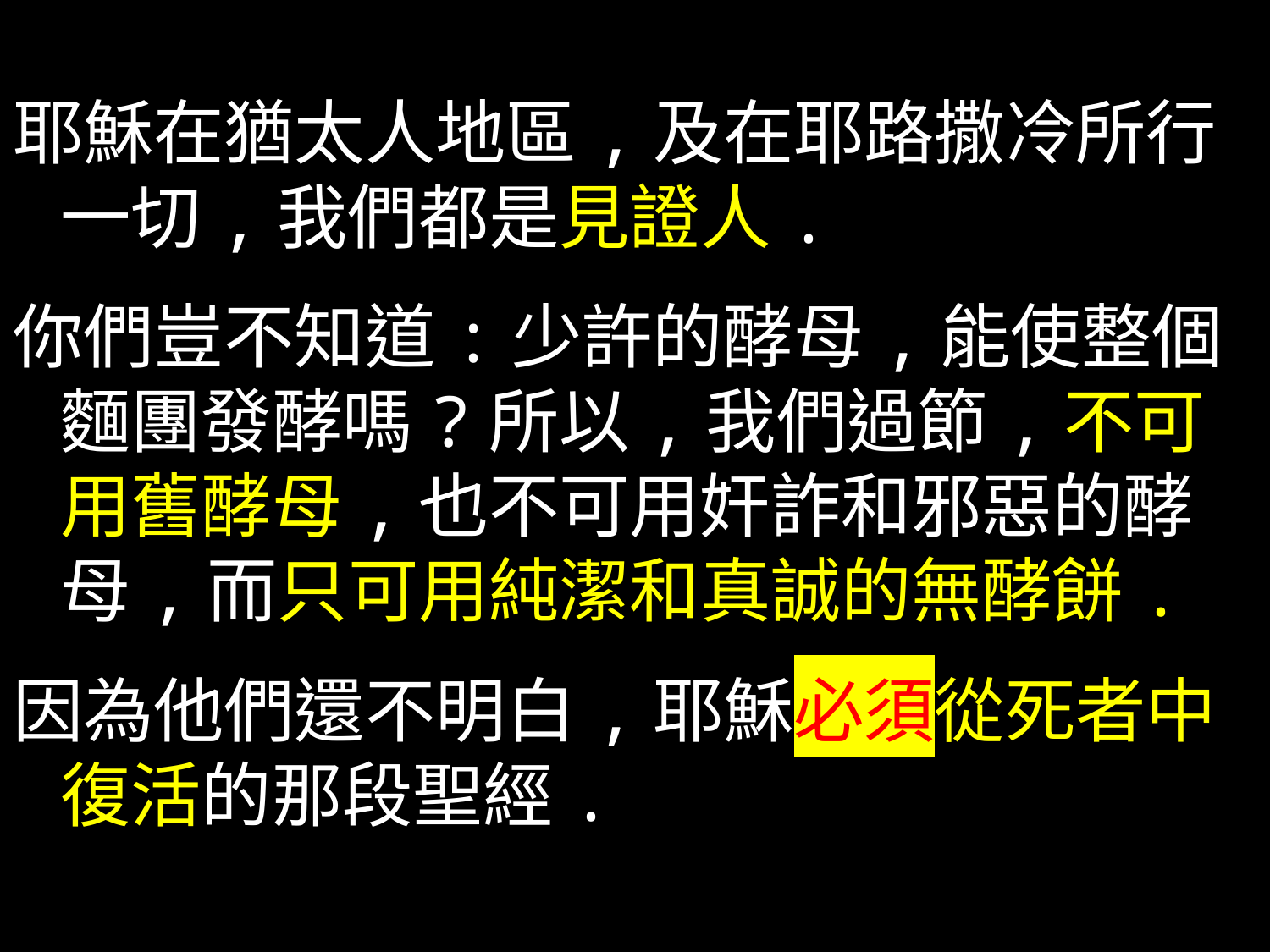

耶穌在猶太人地區,及在耶路撒冷所行一切,我們都是見證人.
你們豈不知道:少許的酵母,能使整個麵團發酵嗎?所以,我們過節,不可用舊酵母,也不可用奸詐和邪惡的酵母,而只可用純潔和真誠的無酵餅.
因為他們還不明白,耶穌必須從死者中復活的那段聖經.